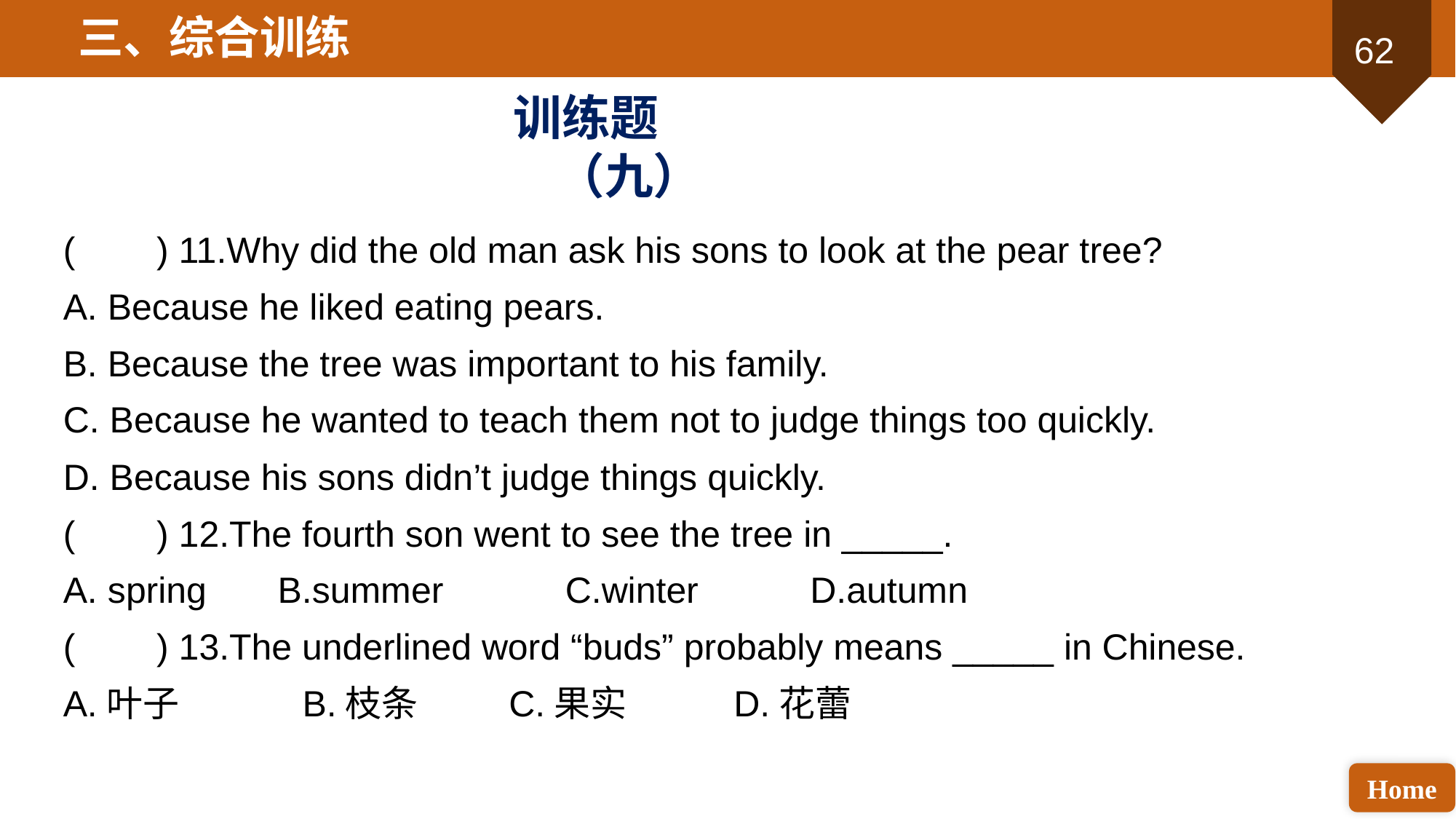

三、综合训练
训练题（九）
(        ) 11.Why did the old man ask his sons to look at the pear tree?
A. Because he liked eating pears.
B. Because the tree was important to his family.
C. Because he wanted to teach them not to judge things too quickly.
D. Because his sons didn’t judge things quickly.
(        ) 12.The fourth son went to see the tree in _____.
A. spring       B.summer            C.winter           D.autumn
(        ) 13.The underlined word “buds” probably means _____ in Chinese.
A.叶子              B.枝条          C.果实            D.花蕾